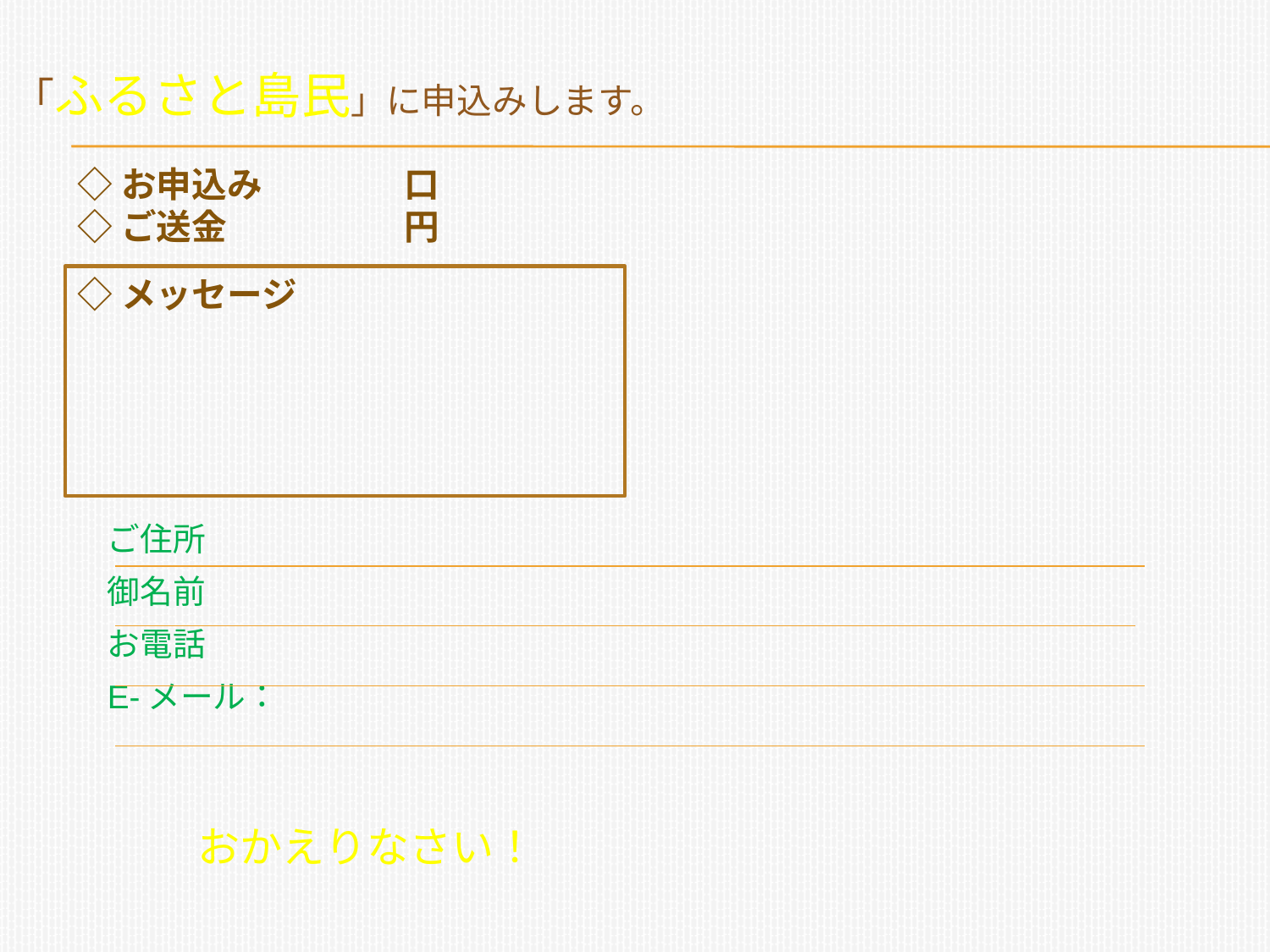

# 「ふるさと島民」に申込みします。
◇お申込み　　　　口
◇ご送金　　　　　円

◇メッセージ

ご住所
御名前
お電話
E-メール：
おかえりなさい！